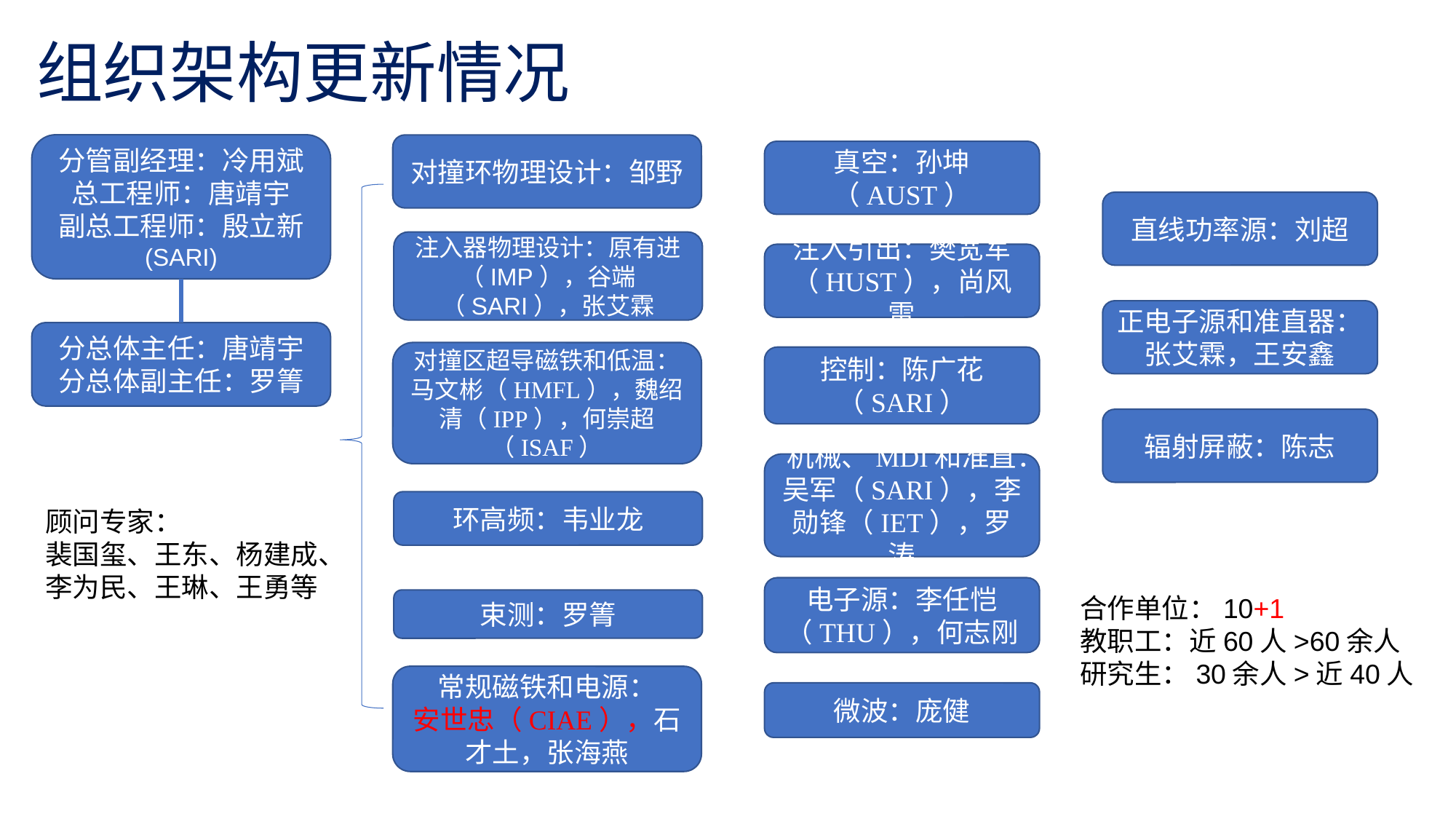

# 组织架构更新情况
分管副经理：冷用斌
总工程师：唐靖宇
副总工程师：殷立新
(SARI)
对撞环物理设计：邹野
真空：孙坤（AUST）

直线功率源：刘超
注入器物理设计：原有进（IMP），谷端（SARI），张艾霖
注入引出：樊宽军（HUST），尚风雷
正电子源和准直器：张艾霖，王安鑫
分总体主任：唐靖宇
分总体副主任：罗箐
对撞区超导磁铁和低温：马文彬（HMFL），魏绍清（IPP），何崇超（ISAF）
控制：陈广花（SARI）
辐射屏蔽：陈志
机械、MDI和准直：吴军（SARI），李勋锋（IET），罗涛
环高频：韦业龙
顾问专家：
裴国玺、王东、杨建成、李为民、王琳、王勇等

电子源：李任恺（THU），何志刚
合作单位：10+1
教职工：近60人>60余人
研究生：30余人>近40人
束测：罗箐
常规磁铁和电源：
安世忠（CIAE），石才土，张海燕
微波：庞健